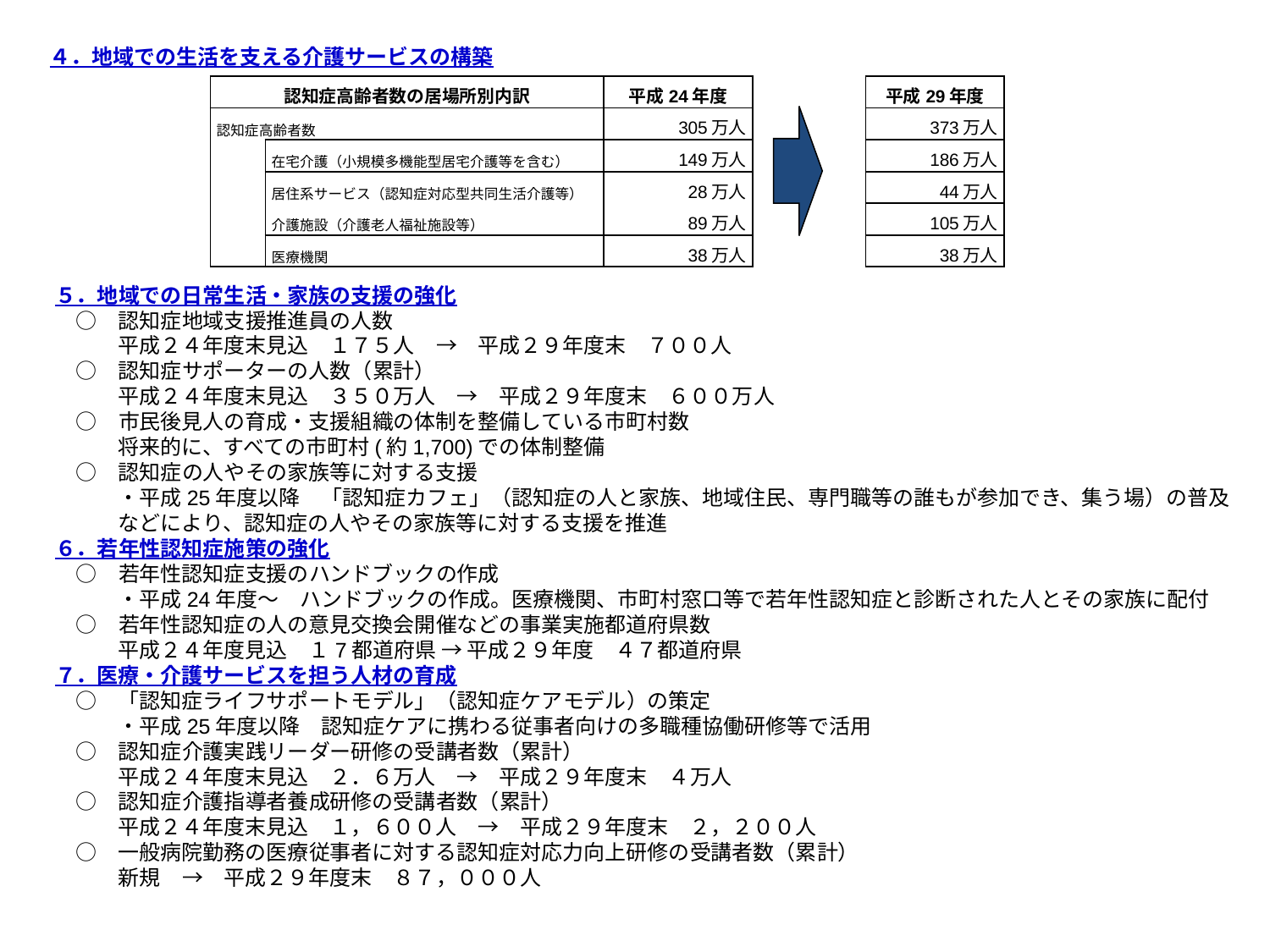

４．地域での生活を支える介護サービスの構築
| 認知症高齢者数の居場所別内訳 |  | 平成24年度 |  | 平成29年度 |
| --- | --- | --- | --- | --- |
| 認知症高齢者数 |  | 305万人 |  | 373万人 |
|  | 在宅介護（小規模多機能型居宅介護等を含む） | 149万人 |  | 186万人 |
|  | 居住系サービス（認知症対応型共同生活介護等） | 28万人 |  | 44万人 |
|  | 介護施設（介護老人福祉施設等） | 89万人 |  |  |
|  |  |  |  | 105万人 |
|  | 医療機関 | 38万人 |  | 38万人 |

５．地域での日常生活・家族の支援の強化
　○　認知症地域支援推進員の人数
　　　平成２４年度末見込　１７５人　→　平成２９年度末　７００人
　○　認知症サポーターの人数（累計）
　　　平成２４年度末見込　３５０万人　→　平成２９年度末　６００万人
　○　市民後見人の育成・支援組織の体制を整備している市町村数
　　　将来的に、すべての市町村(約1,700)での体制整備
　○　認知症の人やその家族等に対する支援
　　　・平成25年度以降　「認知症カフェ」（認知症の人と家族、地域住民、専門職等の誰もが参加でき、集う場）の普及
　　　などにより、認知症の人やその家族等に対する支援を推進
６．若年性認知症施策の強化
　○　若年性認知症支援のハンドブックの作成
　　　・平成24年度～　ハンドブックの作成。医療機関、市町村窓口等で若年性認知症と診断された人とその家族に配付
　○　若年性認知症の人の意見交換会開催などの事業実施都道府県数
　　　平成２４年度見込　１7都道府県 → 平成２９年度　４７都道府県
７．医療・介護サービスを担う人材の育成
　○　「認知症ライフサポートモデル」（認知症ケアモデル）の策定
　　　・平成25年度以降　認知症ケアに携わる従事者向けの多職種協働研修等で活用
　○　認知症介護実践リーダー研修の受講者数（累計）
　　　平成２４年度末見込　２．６万人　→　平成２９年度末　４万人
　○　認知症介護指導者養成研修の受講者数（累計）
　　　平成２４年度末見込　１，６００人　→　平成２９年度末　２，２００人
　○　一般病院勤務の医療従事者に対する認知症対応力向上研修の受講者数（累計）
　　　新規　→　平成２９年度末　８７，０００人